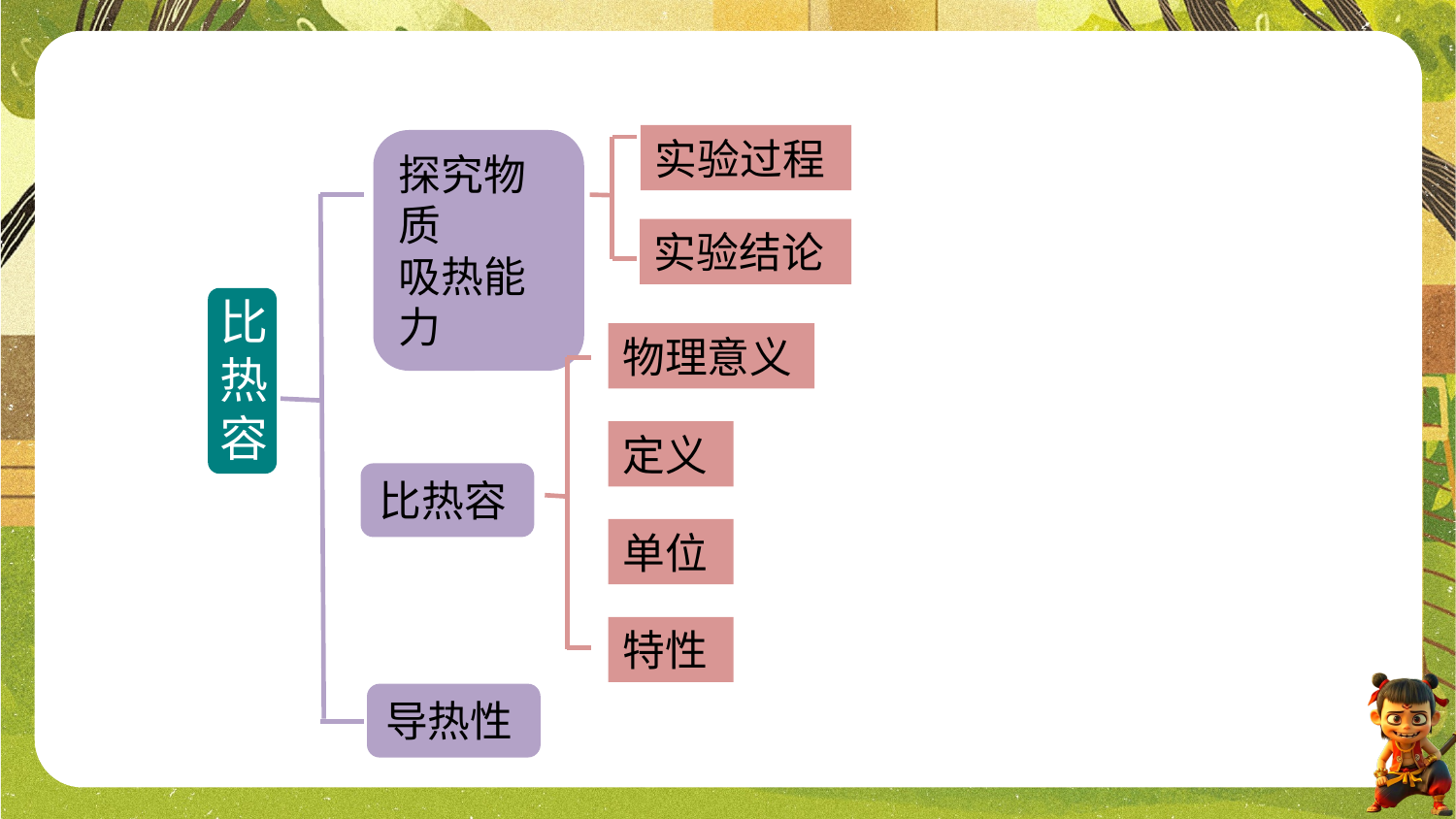

实验过程
探究物质
吸热能力
实验结论
比热容
物理意义
定义
比热容
单位
特性
导热性